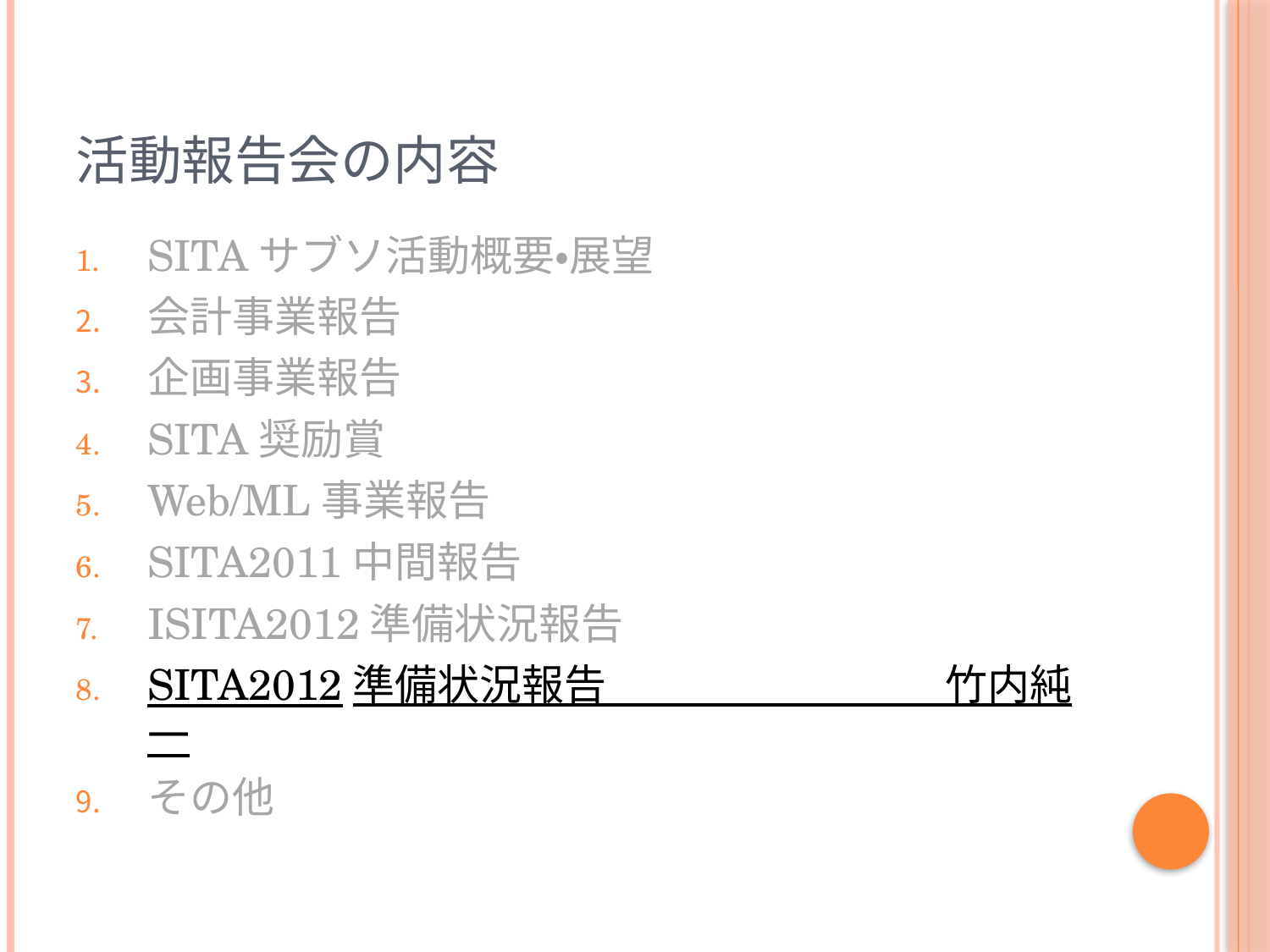

# 活動報告会の内容
SITAサブソ活動概要・展望
会計事業報告
企画事業報告
SITA奨励賞
Web/ML事業報告
SITA2011中間報告
ISITA2012準備状況報告
SITA2012準備状況報告　　　　　　　　竹内純一
その他